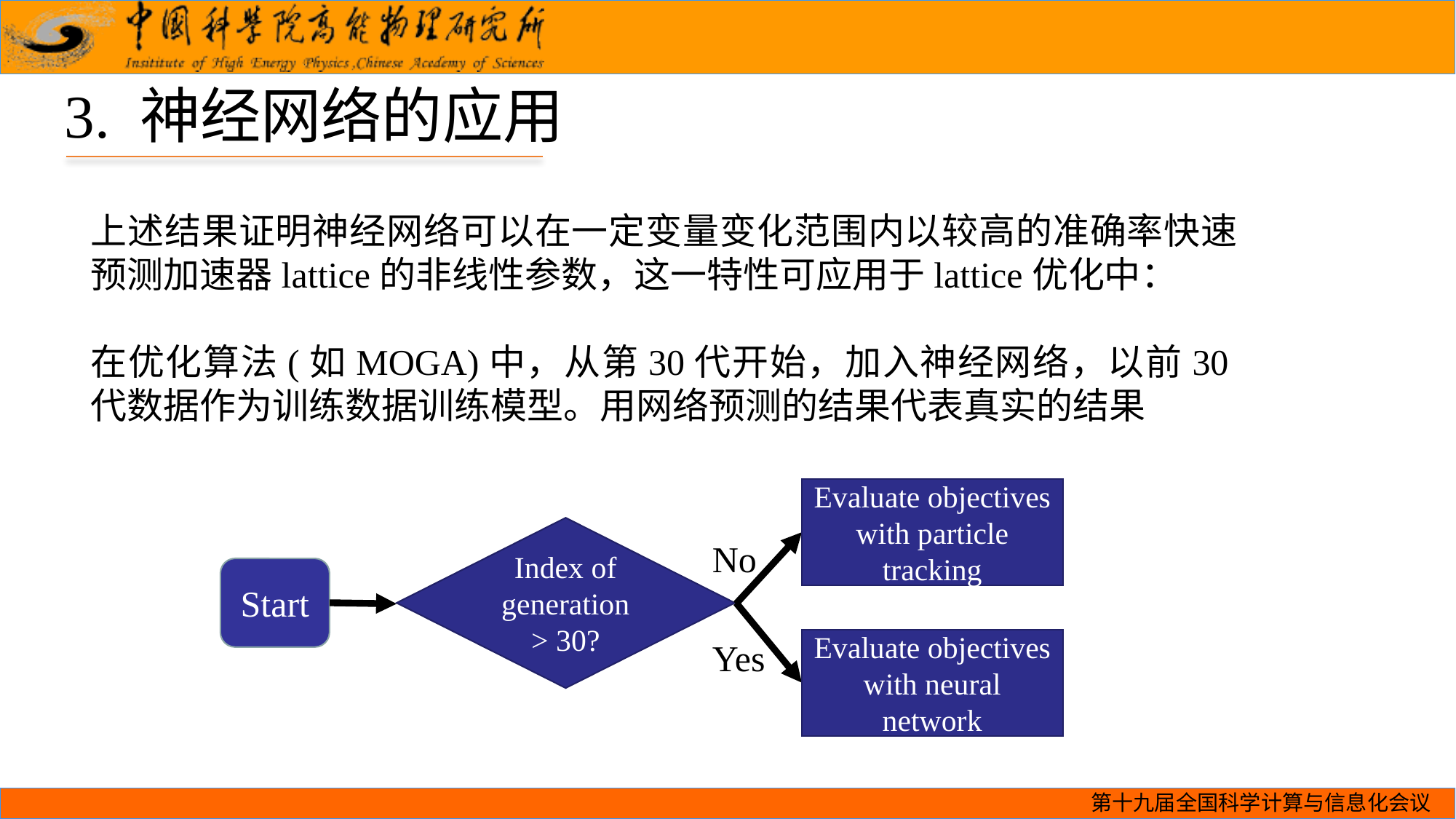

3. 神经网络的应用
上述结果证明神经网络可以在一定变量变化范围内以较高的准确率快速预测加速器lattice的非线性参数，这一特性可应用于lattice优化中：

在优化算法(如MOGA)中，从第30代开始，加入神经网络，以前30代数据作为训练数据训练模型。用网络预测的结果代表真实的结果
Evaluate objectives with particle tracking
Index of generation > 30?
No
Start
Evaluate objectives with neural network
Yes
第十九届全国科学计算与信息化会议